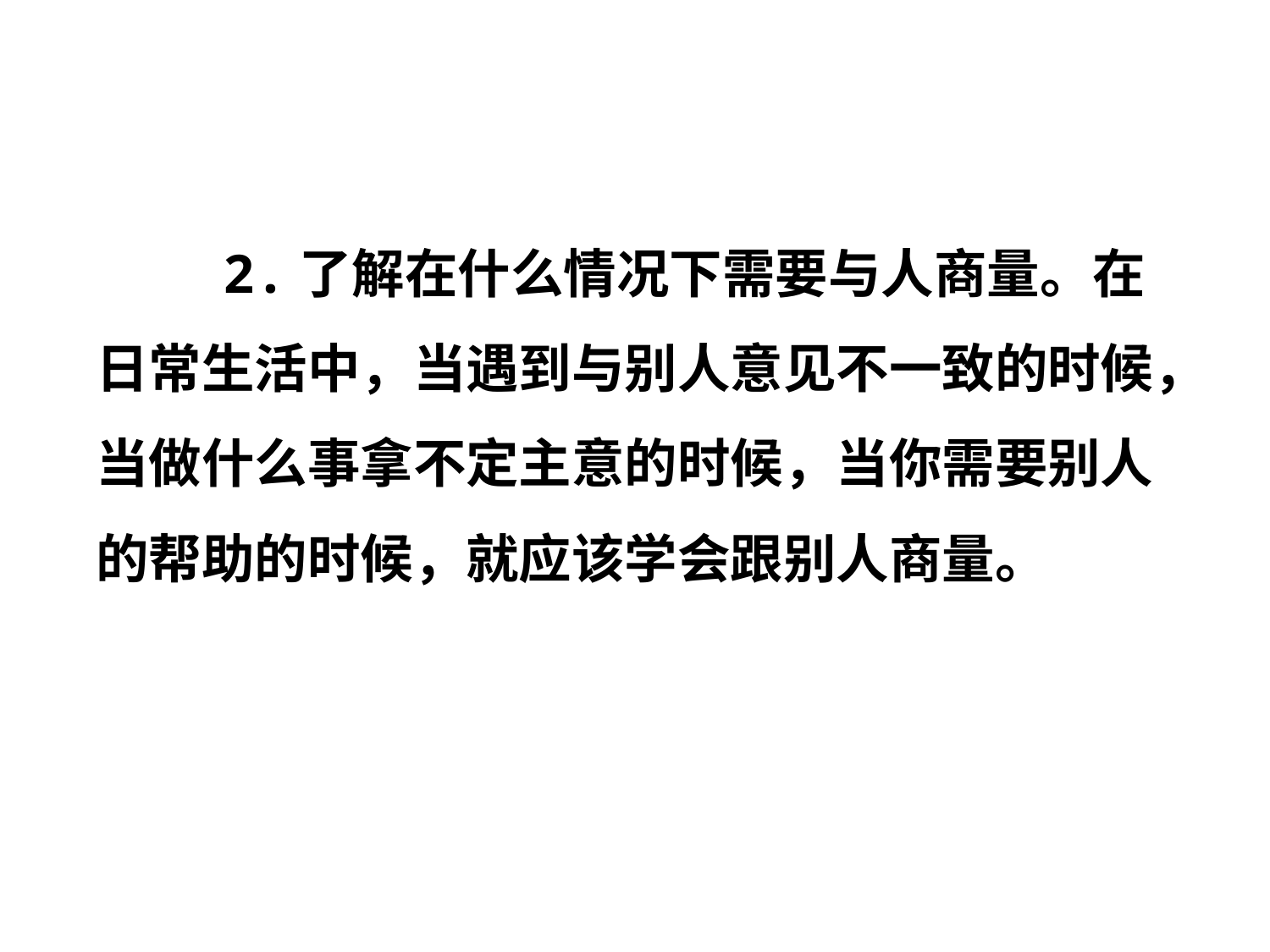

2.了解在什么情况下需要与人商量。在日常生活中，当遇到与别人意见不一致的时候，当做什么事拿不定主意的时候，当你需要别人的帮助的时候，就应该学会跟别人商量。